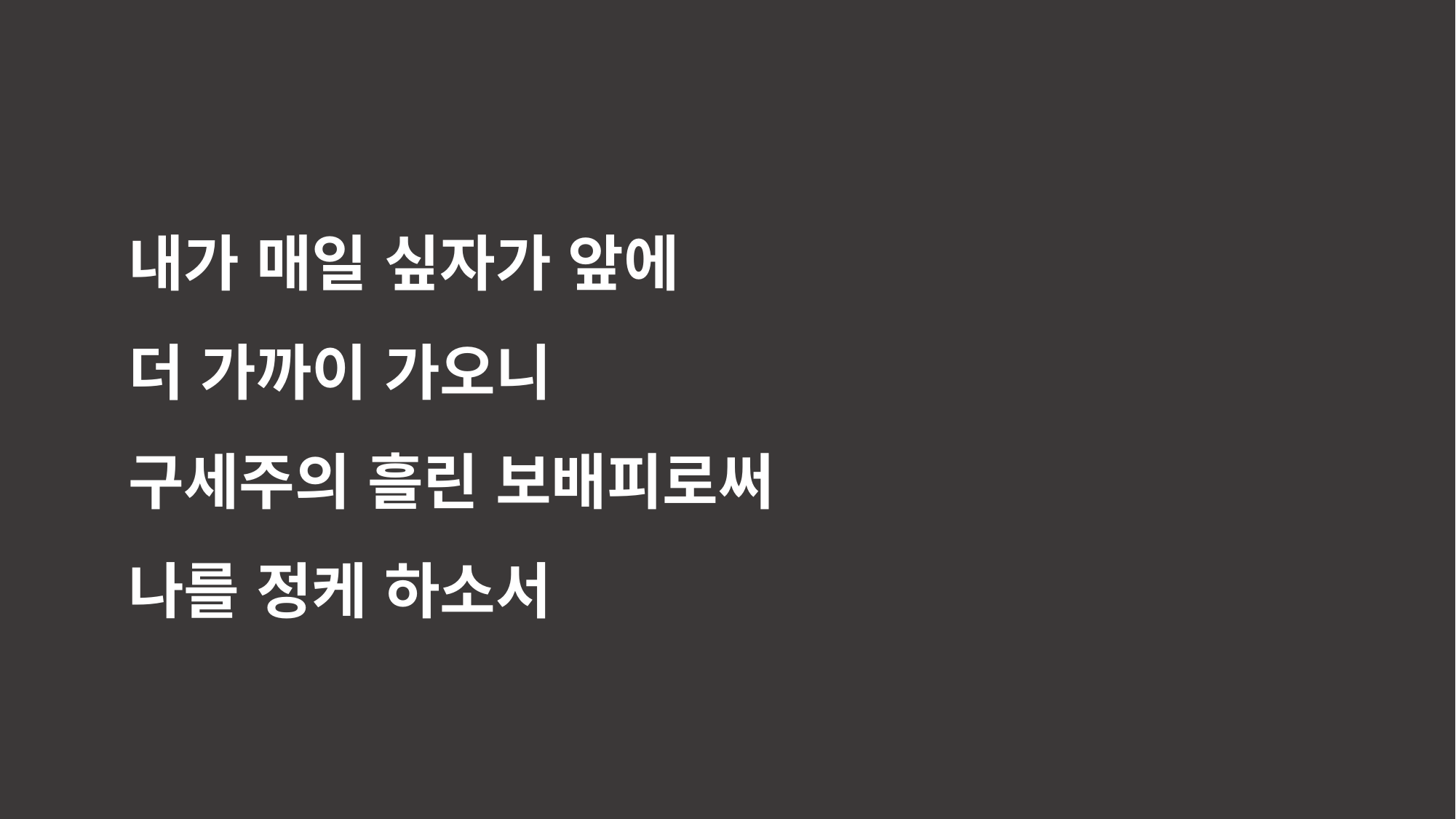

내가 매일 싶자가 앞에
더 가까이 가오니
구세주의 흘린 보배피로써
나를 정케 하소서